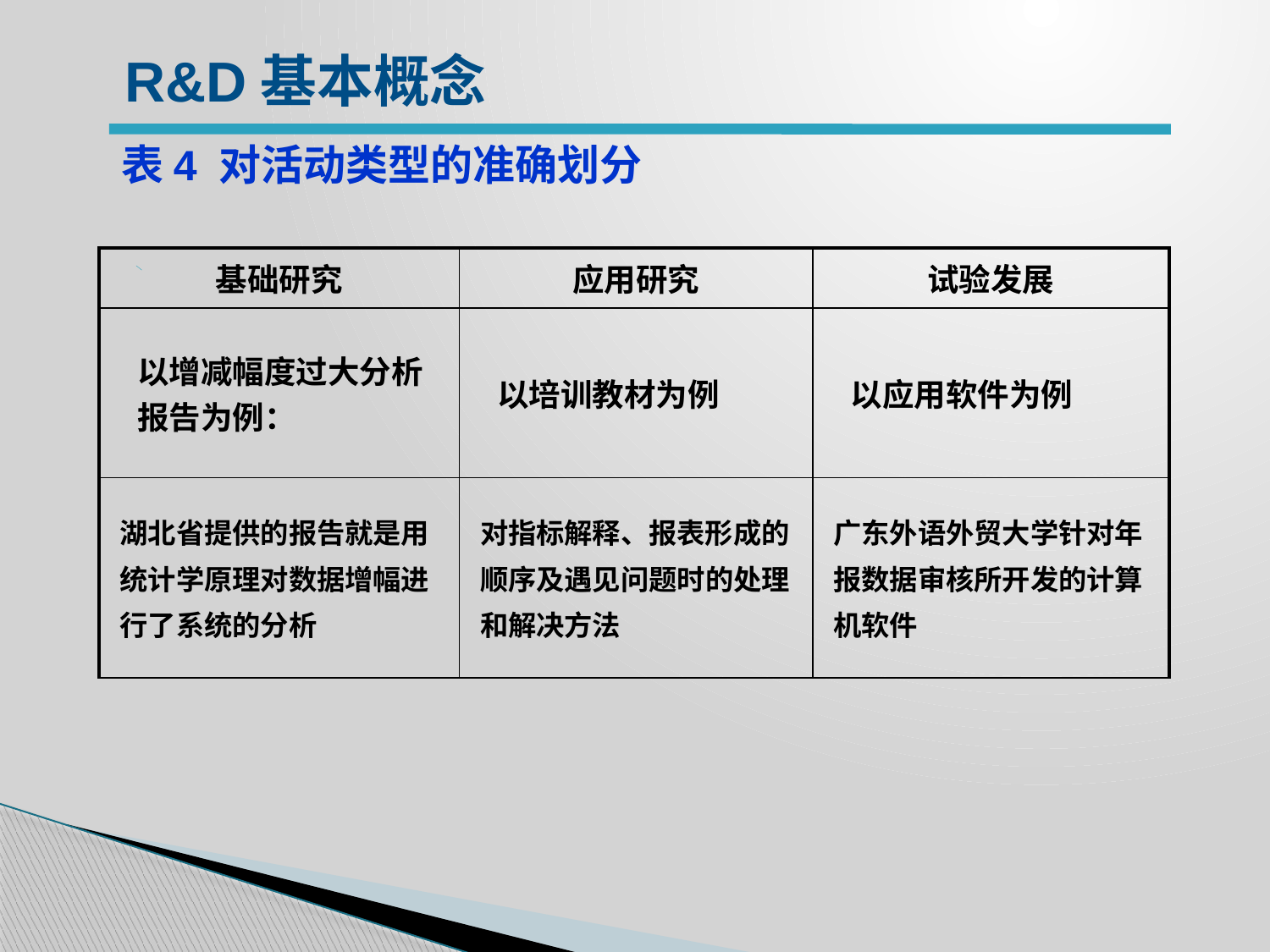

R&D基本概念
  表4 对活动类型的准确划分
| 基础研究 | 应用研究 | 试验发展 |
| --- | --- | --- |
| 以增减幅度过大分析 报告为例： | 以培训教材为例 | 以应用软件为例 |
| 湖北省提供的报告就是用 统计学原理对数据增幅进 行了系统的分析 | 对指标解释、报表形成的 顺序及遇见问题时的处理 和解决方法 | 广东外语外贸大学针对年 报数据审核所开发的计算 机软件 |